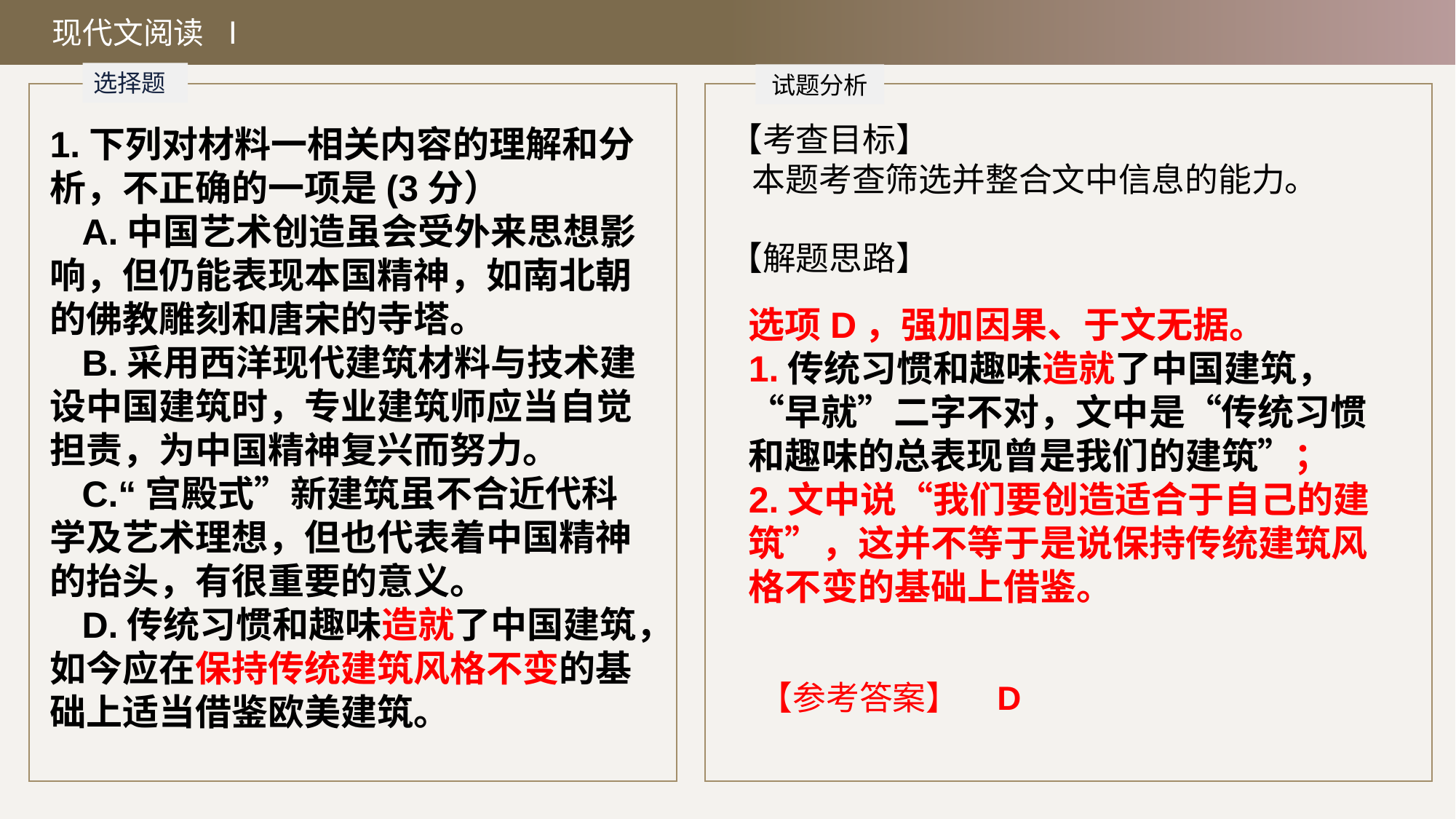

现代文阅读  Ⅰ
选择题
试题分析

【考查目标】
  本题考查筛选并整合文中信息的能力。
1.下列对材料一相关内容的理解和分析，不正确的一项是(3分）
A.中国艺术创造虽会受外来思想影响，但仍能表现本国精神，如南北朝的佛教雕刻和唐宋的寺塔。
B.采用西洋现代建筑材料与技术建设中国建筑时，专业建筑师应当自觉担责，为中国精神复兴而努力。
C.“宫殿式”新建筑虽不合近代科学及艺术理想，但也代表着中国精神的抬头，有很重要的意义。
D.传统习惯和趣味造就了中国建筑，如今应在保持传统建筑风格不变的基础上适当借鉴欧美建筑。
【解题思路】
选项D，强加因果、于文无据。
1.传统习惯和趣味造就了中国建筑，“早就”二字不对，文中是“传统习惯和趣味的总表现曾是我们的建筑”；
2.文中说“我们要创造适合于自己的建筑”，这并不等于是说保持传统建筑风格不变的基础上借鉴。
【参考答案】    D